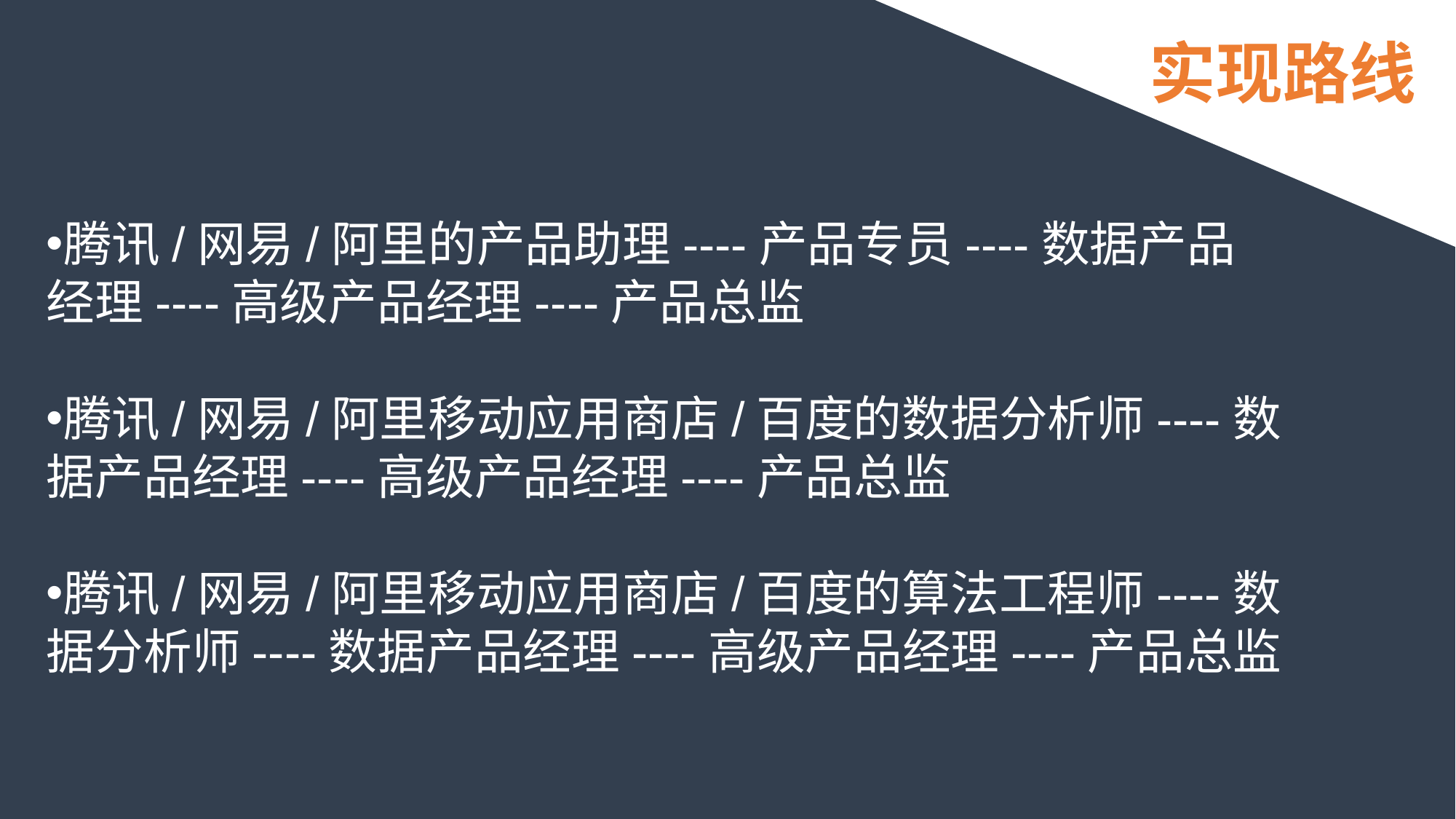

实现路线
腾讯/网易/阿里的产品助理----产品专员----数据产品
经理----高级产品经理----产品总监

腾讯/网易/阿里移动应用商店/百度的数据分析师----数据产品经理----高级产品经理----产品总监

腾讯/网易/阿里移动应用商店/百度的算法工程师----数据分析师----数据产品经理----高级产品经理----产品总监